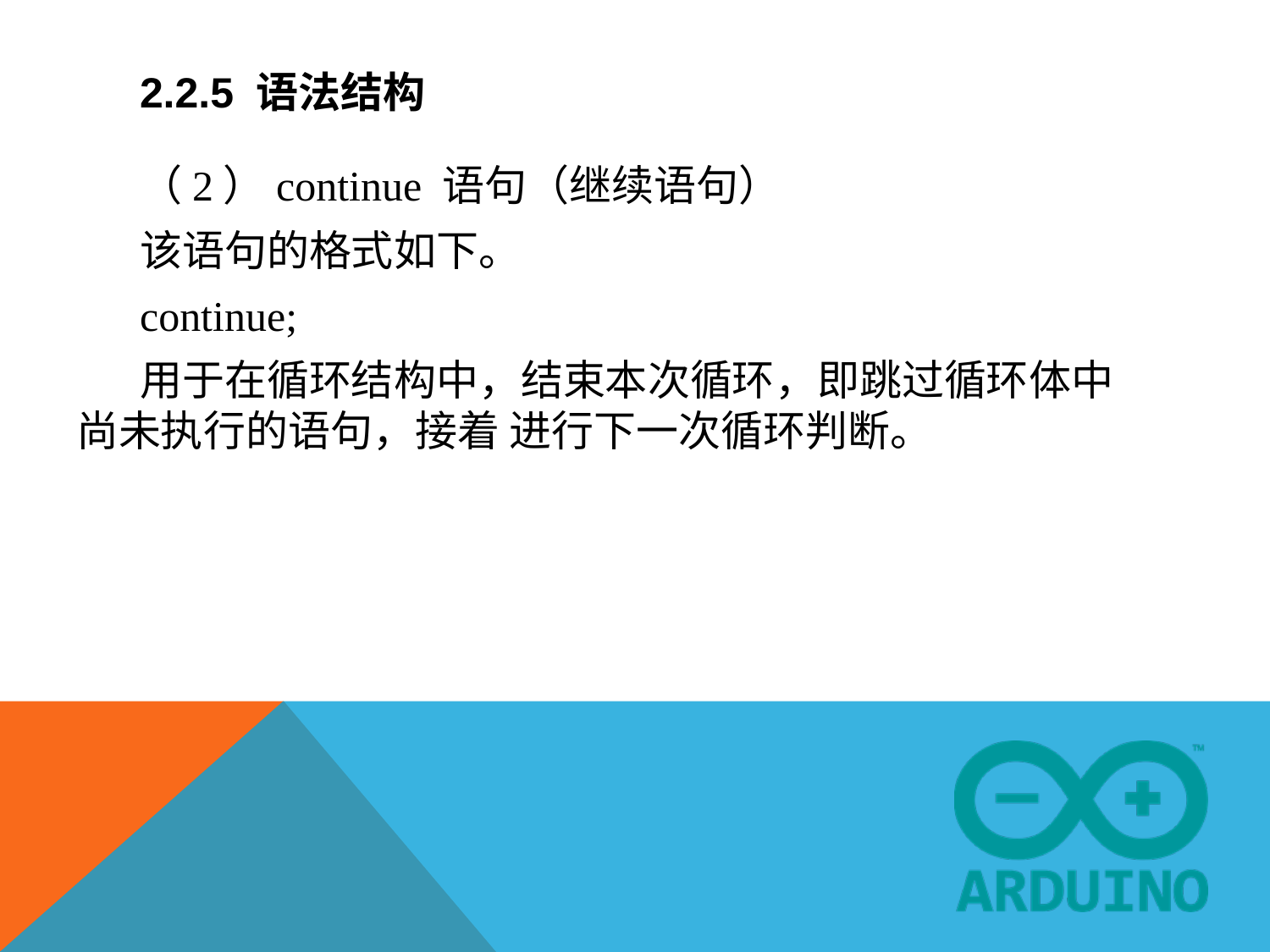

# 2.2.5 语法结构
（2）continue 语句（继续语句）
该语句的格式如下。
continue;
用于在循环结构中，结束本次循环，即跳过循环体中尚未执行的语句，接着 进行下一次循环判断。